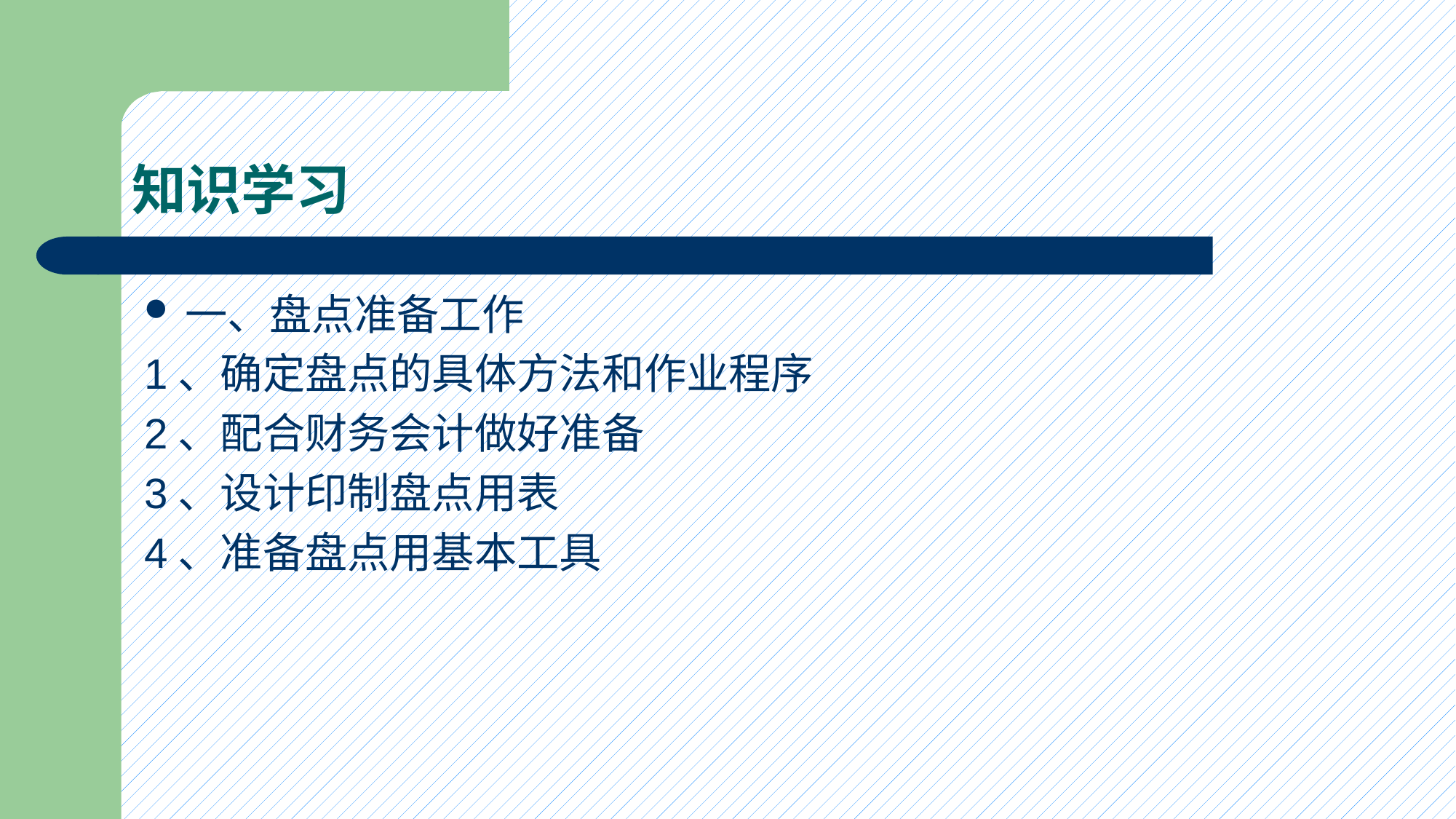

# 知识学习
一、盘点准备工作
1、确定盘点的具体方法和作业程序
2、配合财务会计做好准备
3、设计印制盘点用表
4、准备盘点用基本工具